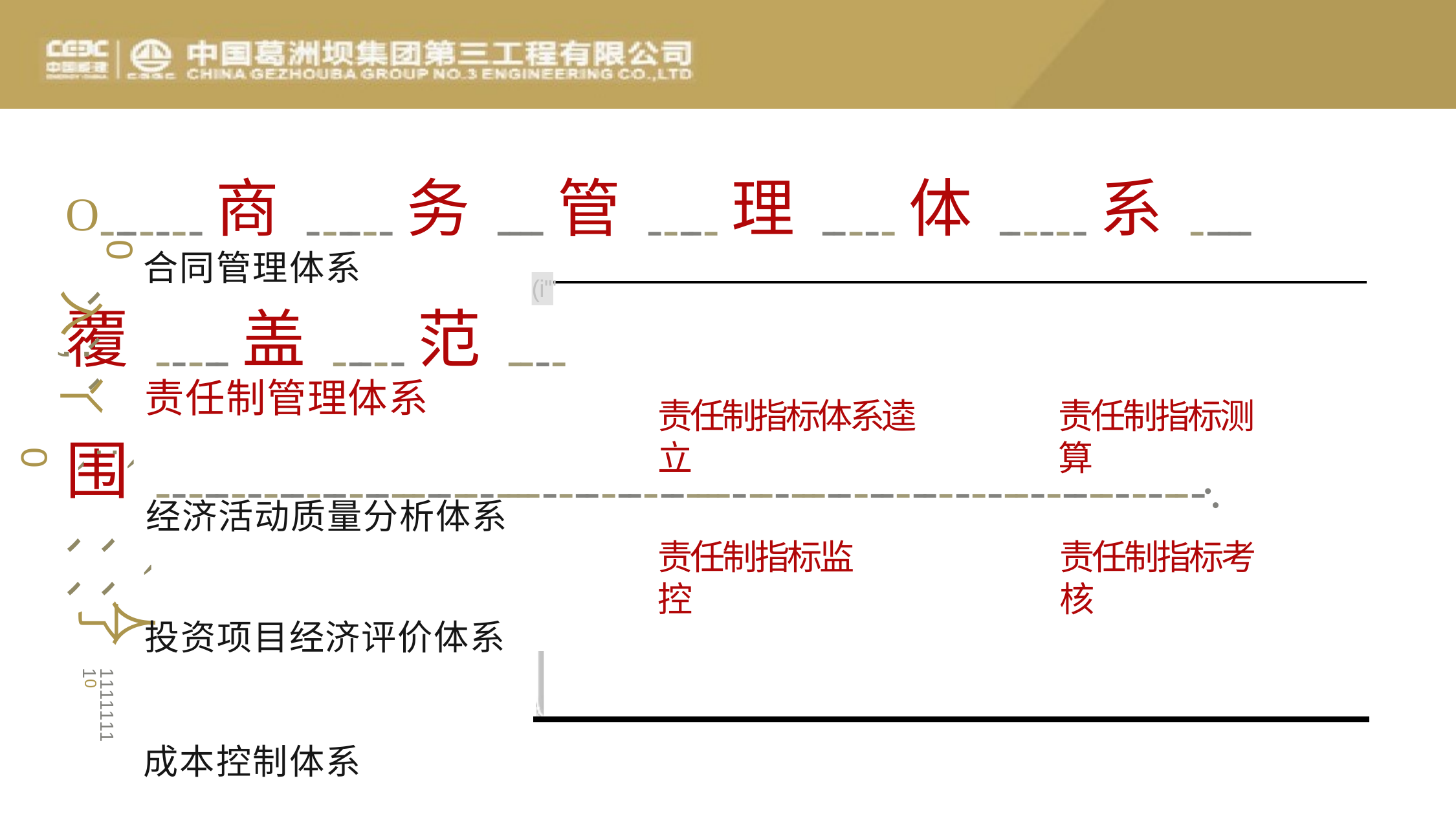

# O-------商------务----管-----理-----体------系-----覆-----盖-----范----围---------------------------------------------------------------------------·.
0
合同管理体系
(i'"

、、、入;丫
责任制管理体系
责任制指标体系逵立
责任制指标测算
:`｀0
经济活动质量分析体系
责任制指标监控
责任制指标考核
、、
`
、、
人了
投资项目经济评价体系

成本控制体系

111111110